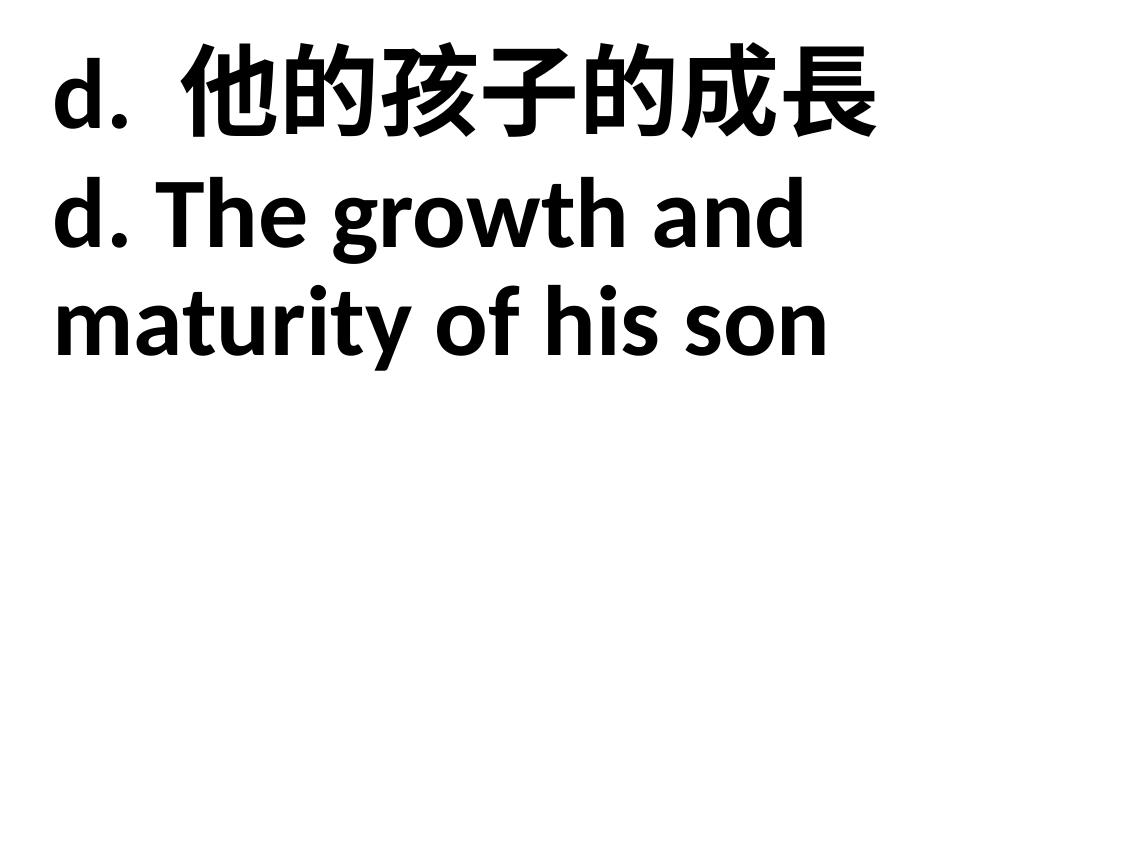

d. 他的孩子的成長
d. The growth and maturity of his son